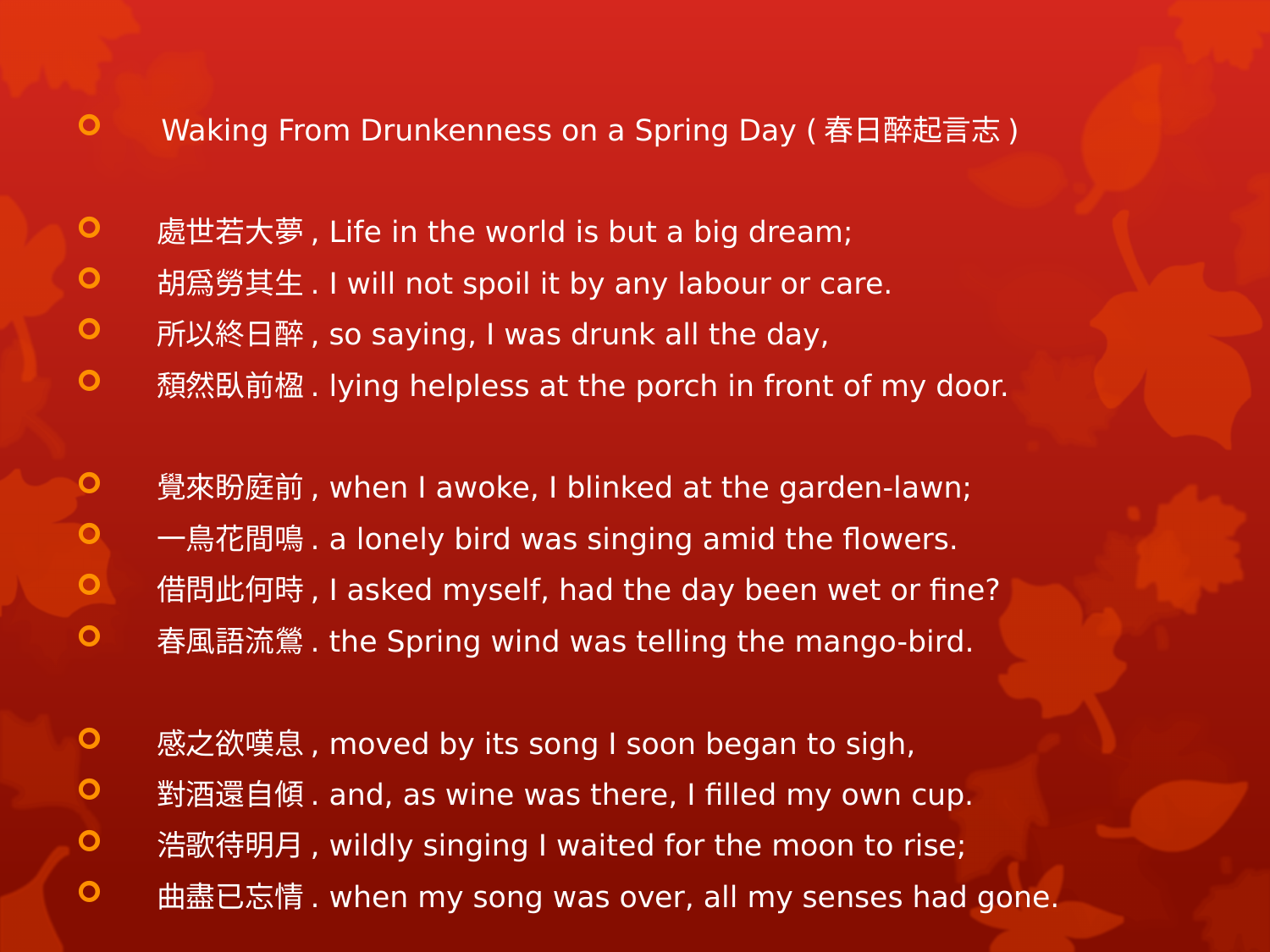

Waking From Drunkenness on a Spring Day (春日醉起言志)

    處世若大夢, Life in the world is but a big dream;
    胡爲勞其生. I will not spoil it by any labour or care.
    所以終日醉, so saying, I was drunk all the day,
    頹然臥前楹. lying helpless at the porch in front of my door.

    覺來盼庭前, when I awoke, I blinked at the garden-lawn;
    一鳥花間鳴. a lonely bird was singing amid the flowers.
    借問此何時, I asked myself, had the day been wet or fine?
    春風語流鶯. the Spring wind was telling the mango-bird.

    感之欲嘆息, moved by its song I soon began to sigh,
    對酒還自傾. and, as wine was there, I filled my own cup.
    浩歌待明月, wildly singing I waited for the moon to rise;
    曲盡已忘情. when my song was over, all my senses had gone.
#